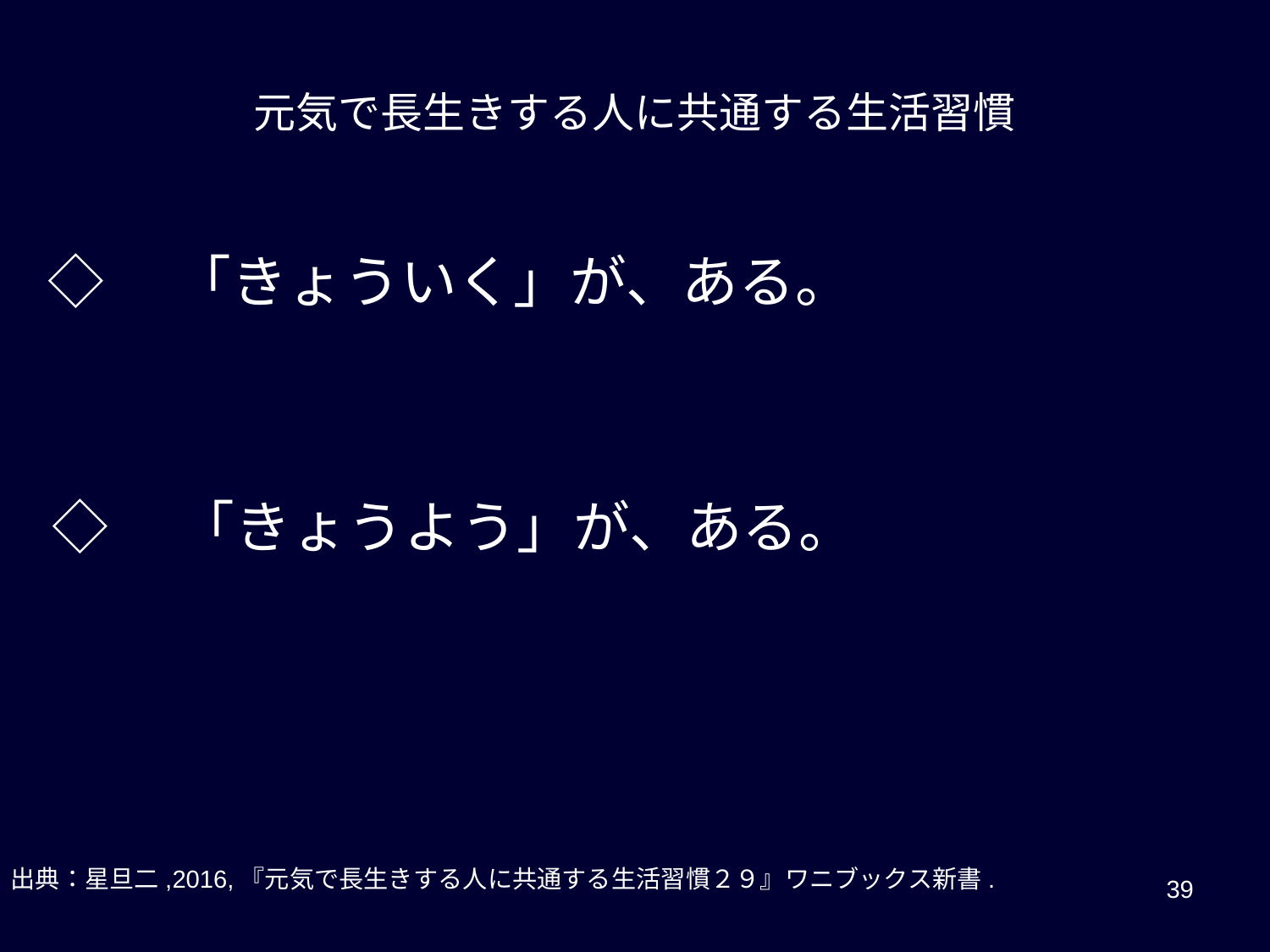

元気で長生きする人に共通する生活習慣
◇　「きょういく」が、ある。
◇　「きょうよう」が、ある。
出典：星旦二,2016,『元気で長生きする人に共通する生活習慣２９』ワニブックス新書.
39